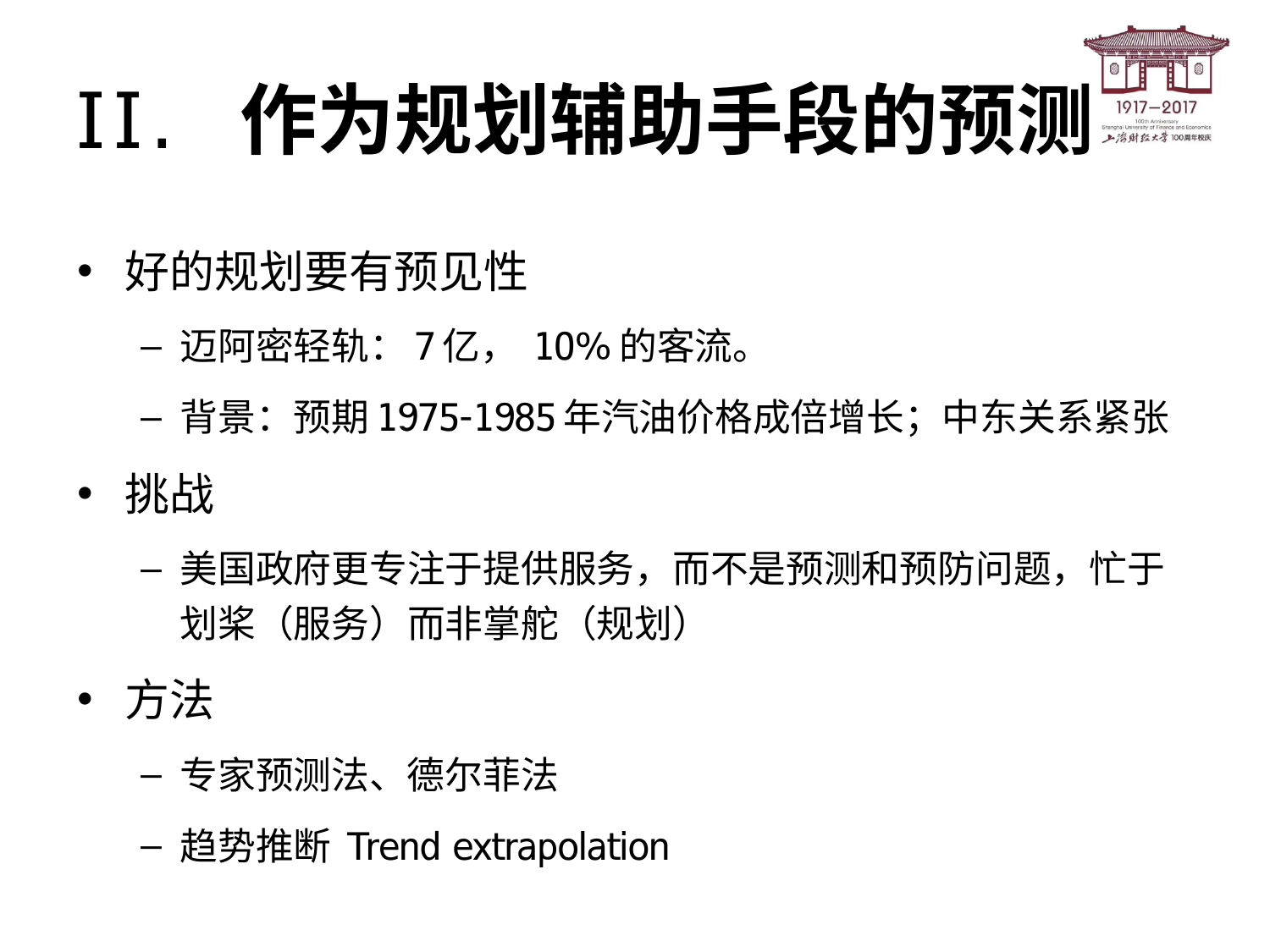

# II.  作为规划辅助手段的预测
好的规划要有预见性
迈阿密轻轨：7亿， 10%的客流。
背景：预期1975-1985年汽油价格成倍增长；中东关系紧张
挑战
美国政府更专注于提供服务，而不是预测和预防问题，忙于划桨（服务）而非掌舵（规划）
方法
专家预测法、德尔菲法
趋势推断 Trend extrapolation